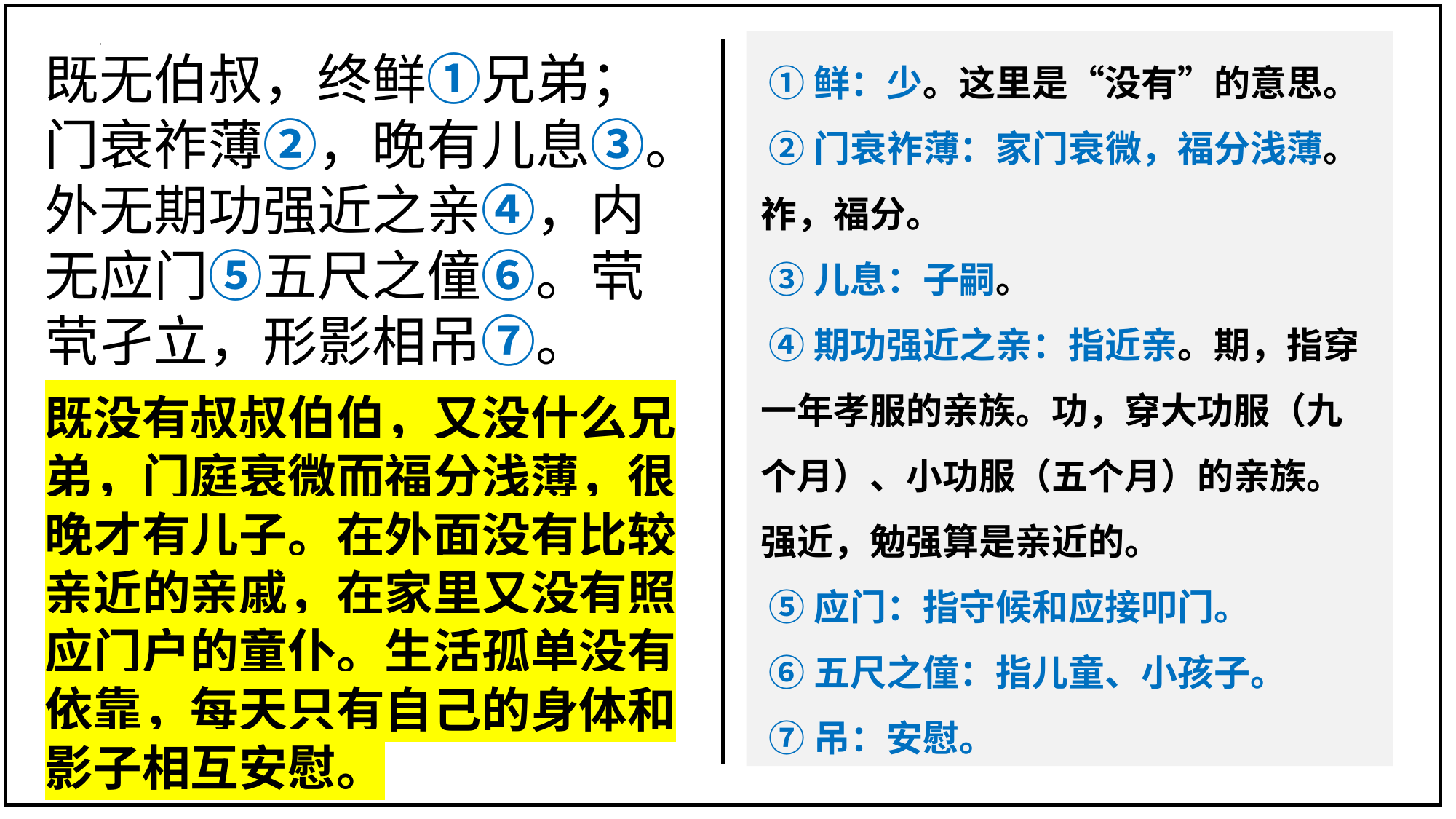

①鲜：少。这里是“没有”的意思。
 ②门衰祚薄：家门衰微，福分浅薄。祚，福分。
 ③儿息：子嗣。
 ④期功强近之亲：指近亲。期，指穿一年孝服的亲族。功，穿大功服（九个月）、小功服（五个月）的亲族。强近，勉强算是亲近的。
 ⑤应门：指守候和应接叩门。
 ⑥五尺之僮：指儿童、小孩子。
 ⑦吊：安慰。
既无伯叔，终鲜①兄弟；门衰祚薄②，晚有儿息③。外无期功强近之亲④，内无应门⑤五尺之僮⑥。茕茕孑立，形影相吊⑦。
既没有叔叔伯伯，又没什么兄弟，门庭衰微而福分浅薄，很晚才有儿子。在外面没有比较亲近的亲戚，在家里又没有照应门户的童仆。生活孤单没有依靠，每天只有自己的身体和影子相互安慰。